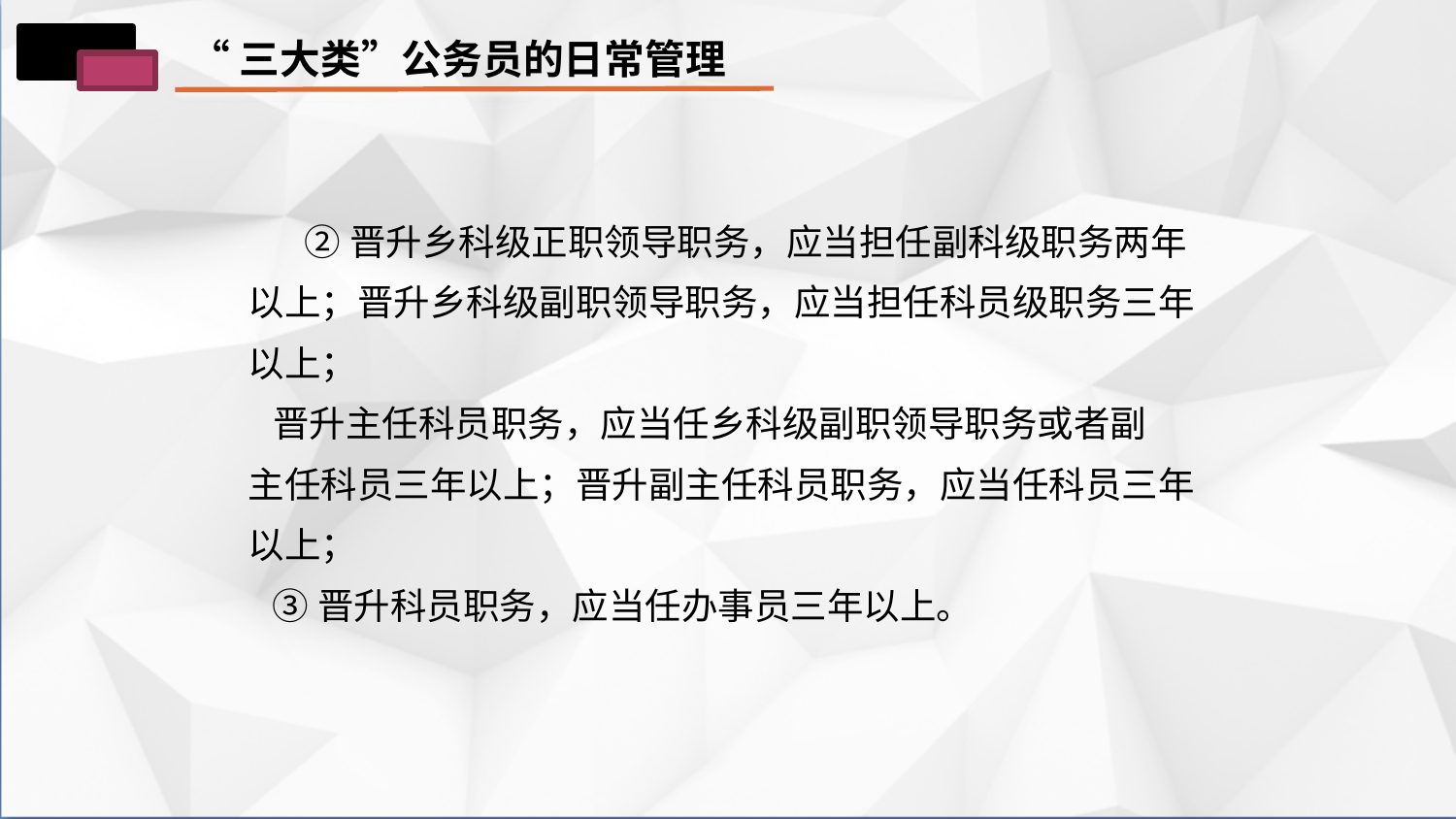

“三大类”公务员的日常管理

   ②晋升乡科级正职领导职务，应当担任副科级职务两年
   以上；晋升乡科级副职领导职务，应当担任科员级职务三年
   以上；
      晋升主任科员职务，应当任乡科级副职领导职务或者副
   主任科员三年以上；晋升副主任科员职务，应当任科员三年
   以上；
       ③晋升科员职务，应当任办事员三年以上。